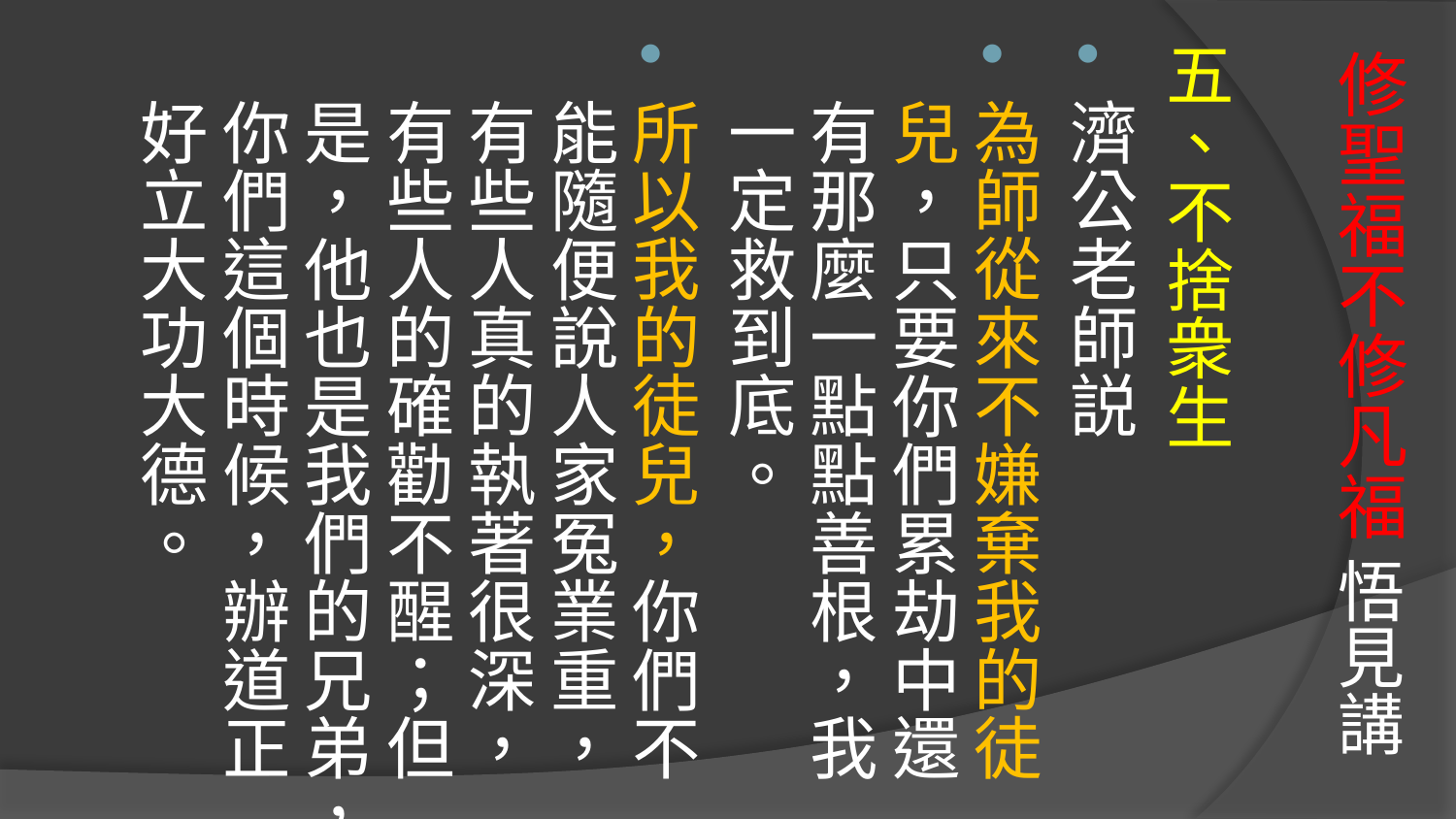

# 修聖福不修凡福 悟見講
五、不捨衆生
濟公老師説
為師從來不嫌棄我的徒兒，只要你們累劫中還有那麼一點點善根，我一定救到底。
所以我的徒兒，你們不能隨便說人家冤業重，有些人真的執著很深，有些人的確勸不醒；但是，他也是我們的兄弟，你們這個時候，辦道正好立大功大德。